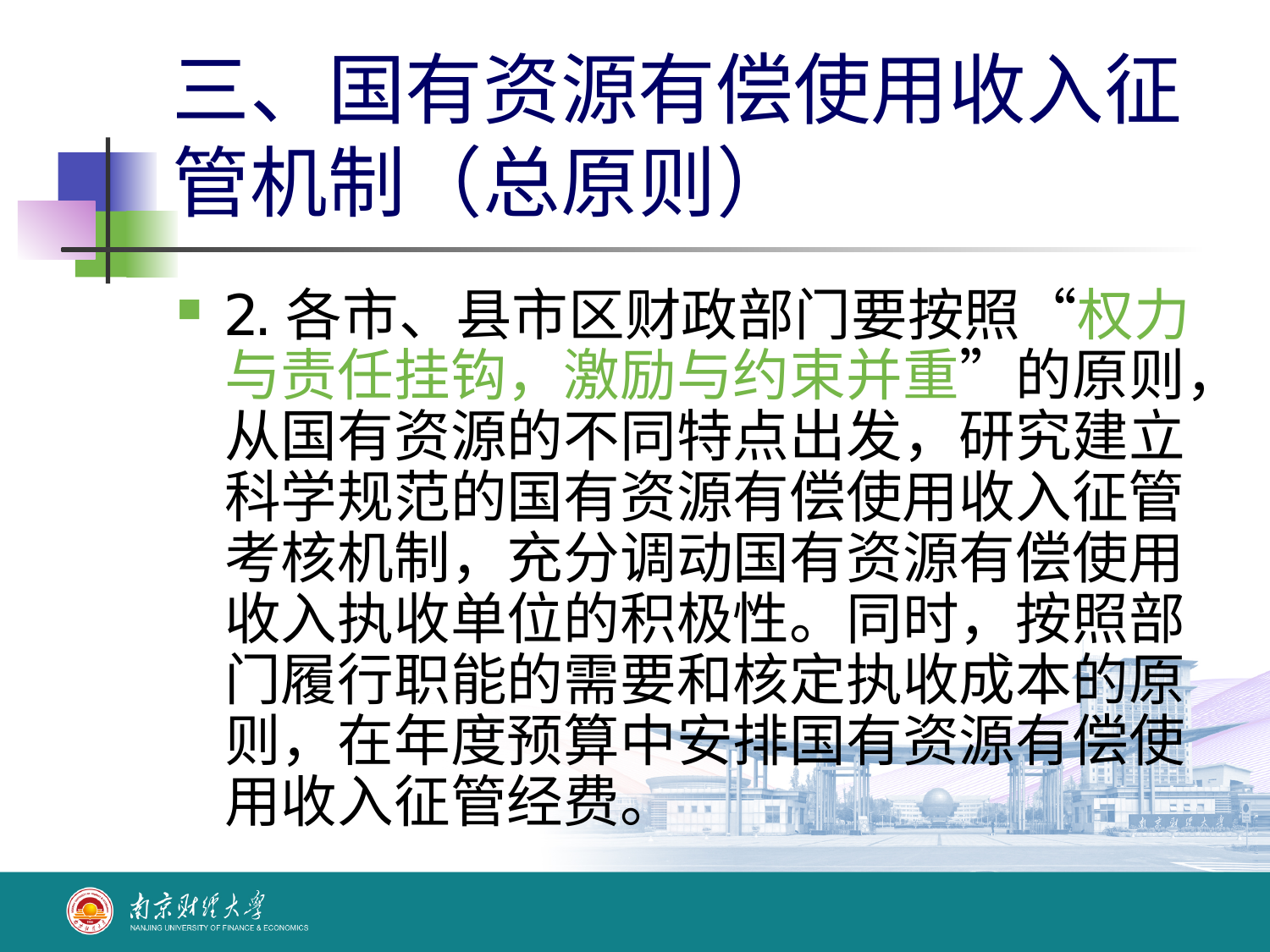

# 三、国有资源有偿使用收入征管机制（总原则）
2.各市、县市区财政部门要按照“权力与责任挂钩，激励与约束并重”的原则，从国有资源的不同特点出发，研究建立科学规范的国有资源有偿使用收入征管考核机制，充分调动国有资源有偿使用收入执收单位的积极性。同时，按照部门履行职能的需要和核定执收成本的原则，在年度预算中安排国有资源有偿使用收入征管经费。